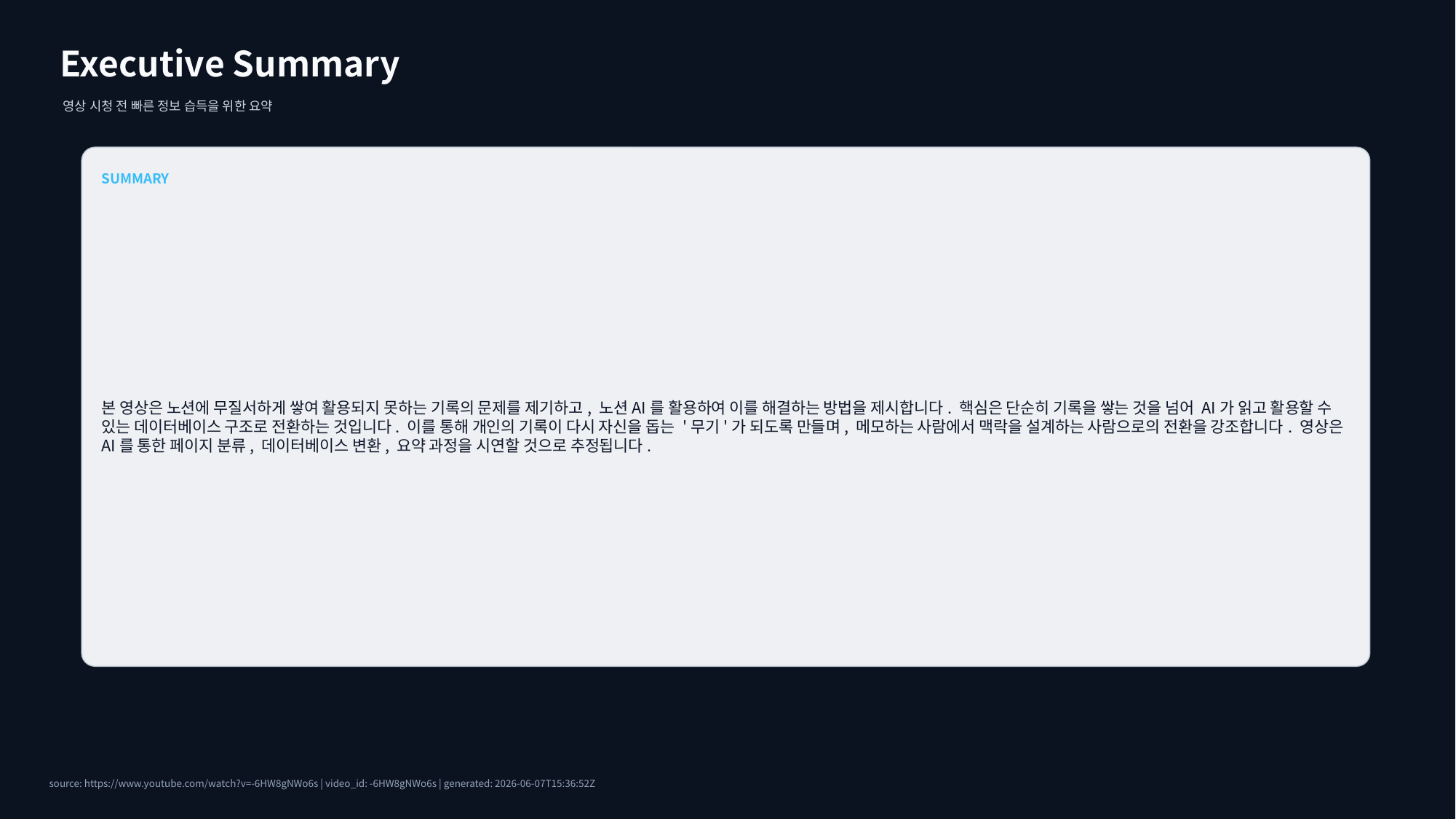

Executive Summary
영상 시청 전 빠른 정보 습득을 위한 요약

SUMMARY
본 영상은 노션에 무질서하게 쌓여 활용되지 못하는 기록의 문제를 제기하고, 노션AI를 활용하여 이를 해결하는 방법을 제시합니다. 핵심은 단순히 기록을 쌓는 것을 넘어 AI가 읽고 활용할 수 있는 데이터베이스 구조로 전환하는 것입니다. 이를 통해 개인의 기록이 다시 자신을 돕는 '무기'가 되도록 만들며, 메모하는 사람에서 맥락을 설계하는 사람으로의 전환을 강조합니다. 영상은 AI를 통한 페이지 분류, 데이터베이스 변환, 요약 과정을 시연할 것으로 추정됩니다.
source: https://www.youtube.com/watch?v=-6HW8gNWo6s | video_id: -6HW8gNWo6s | generated: 2026-06-07T15:36:52Z